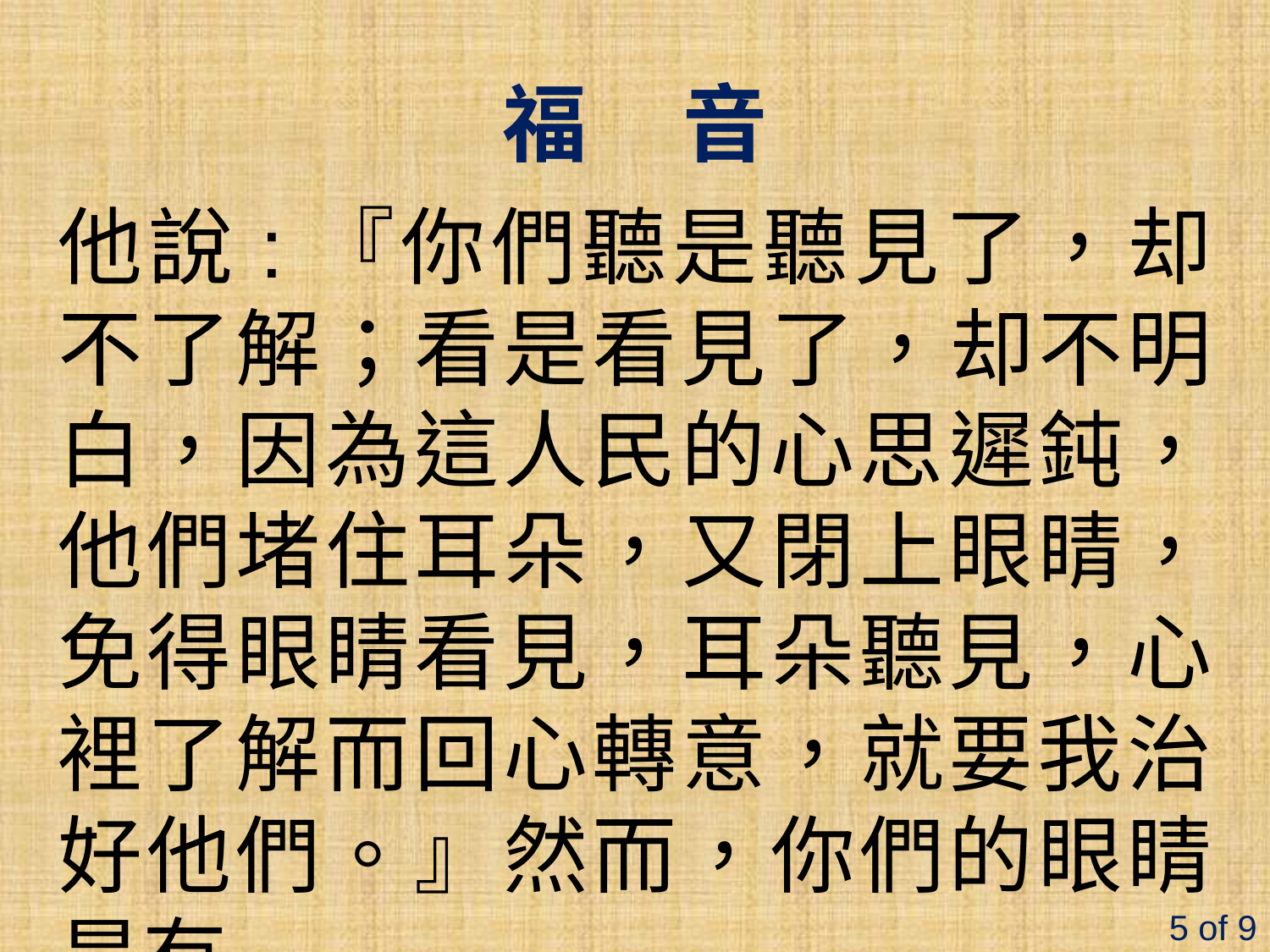

福     音

他說:『你們聽是聽見了，却不了解；看是看見了，却不明白，因為這人民的心思遲鈍，他們堵住耳朵，又閉上眼睛，免得眼睛看見，耳朵聽見，心裡了解而回心轉意，就要我治好他們。』然而，你們的眼睛是有
5 of 9